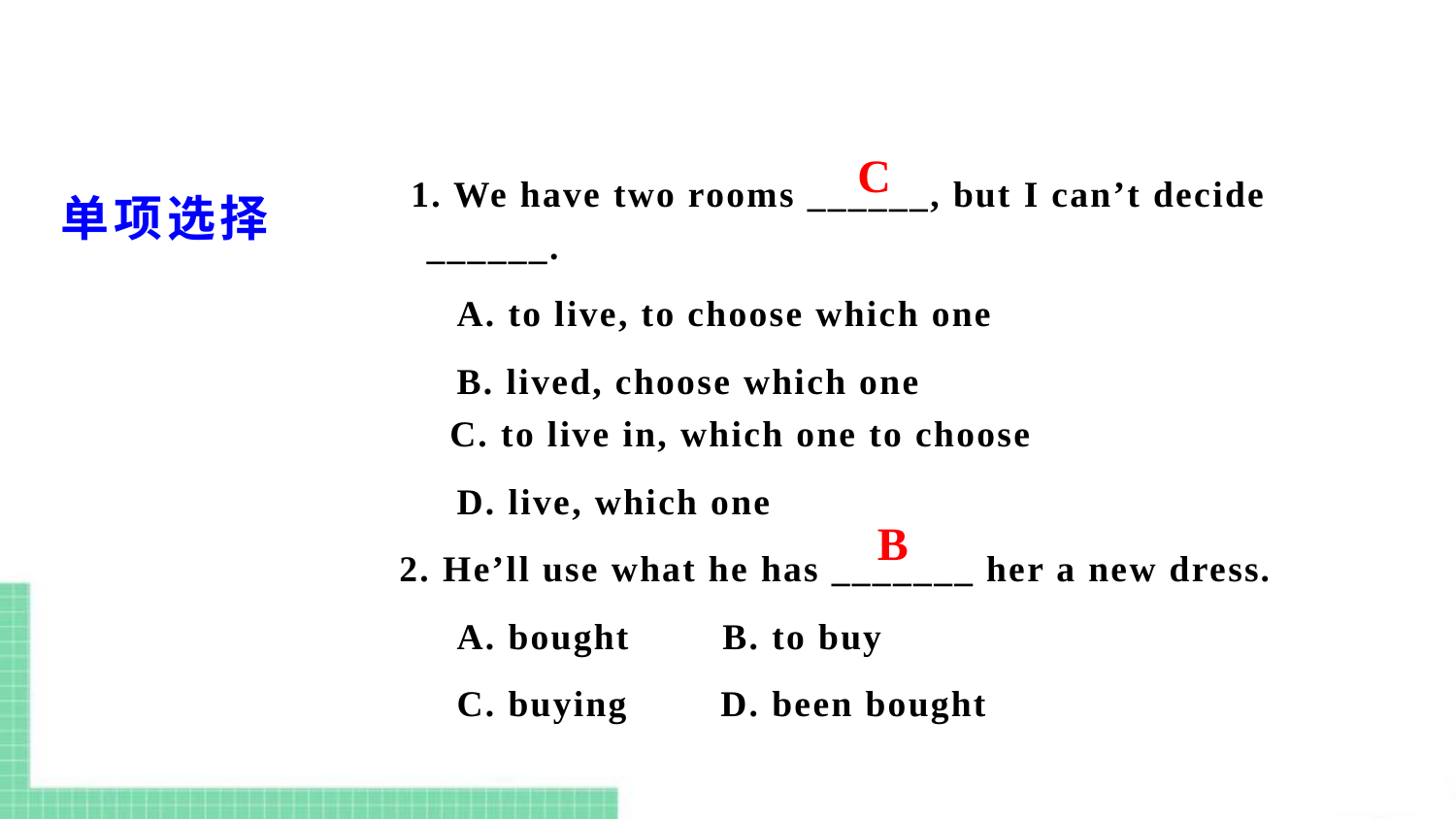

C
 1. We have two rooms ______, but I can’t decide ______.
     A. to live, to choose which one
     B. lived, choose which one
  C. to live in, which one to choose
     D. live, which one
2. He’ll use what he has _______ her a new dress.
     A. bought        B. to buy
     C. buying        D. been bought
# 单项选择
B